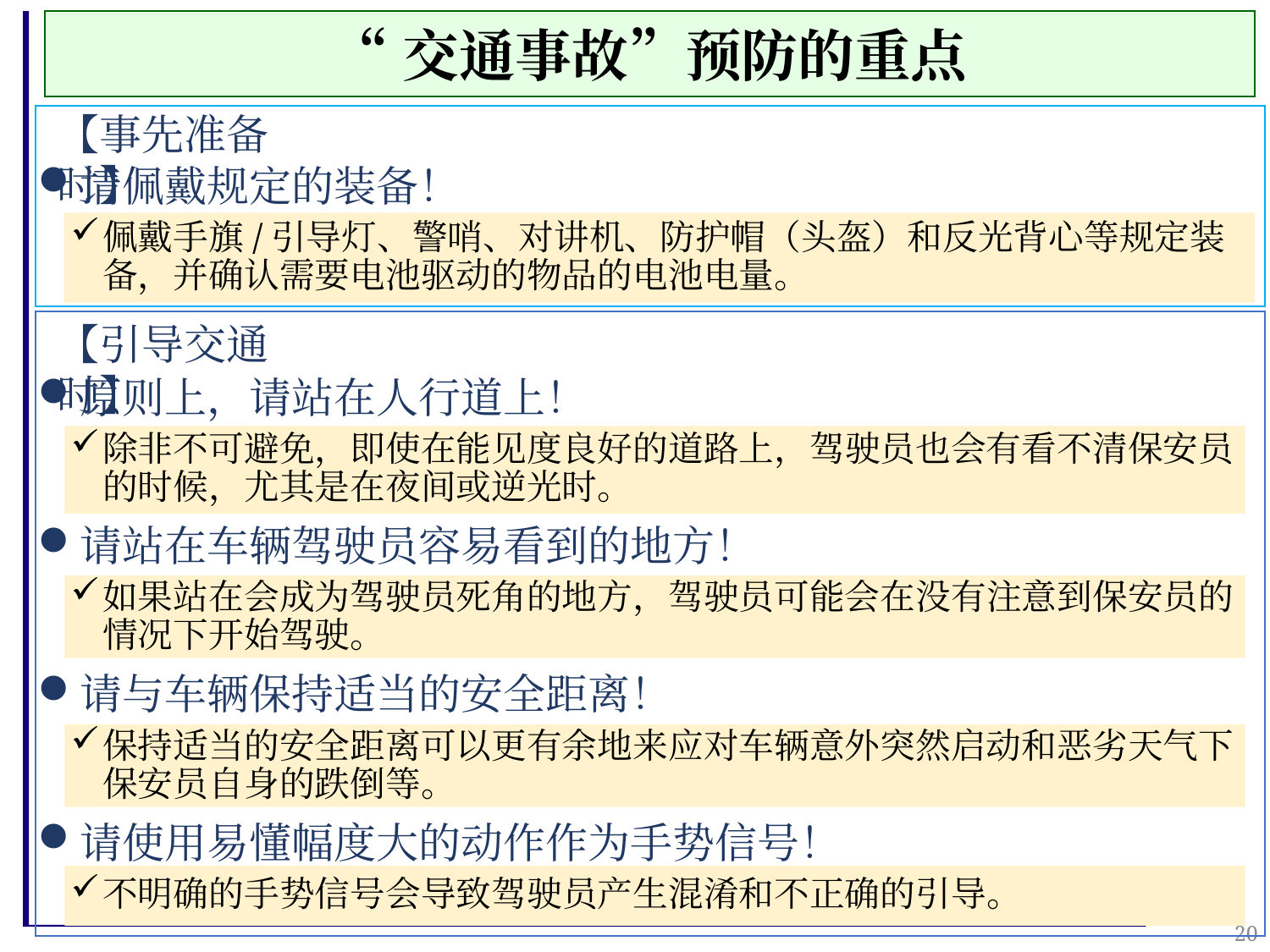

“交通事故”预防的重点
【事先准备时】

请佩戴规定的装备！
佩戴手旗/引导灯、警哨、对讲机、防护帽（头盔）和反光背心等规定装备，并确认需要电池驱动的物品的电池电量。

原则上，请站在人行道上！
除非不可避免，即使在能见度良好的道路上，驾驶员也会有看不清保安员的时候，尤其是在夜间或逆光时。
请站在车辆驾驶员容易看到的地方！
如果站在会成为驾驶员死角的地方，驾驶员可能会在没有注意到保安员的情况下开始驾驶。
请与车辆保持适当的安全距离！
保持适当的安全距离可以更有余地来应对车辆意外突然启动和恶劣天气下保安员自身的跌倒等。
请使用易懂幅度大的动作作为手势信号！
不明确的手势信号会导致驾驶员产生混淆和不正确的引导。

【引导交通时】

20